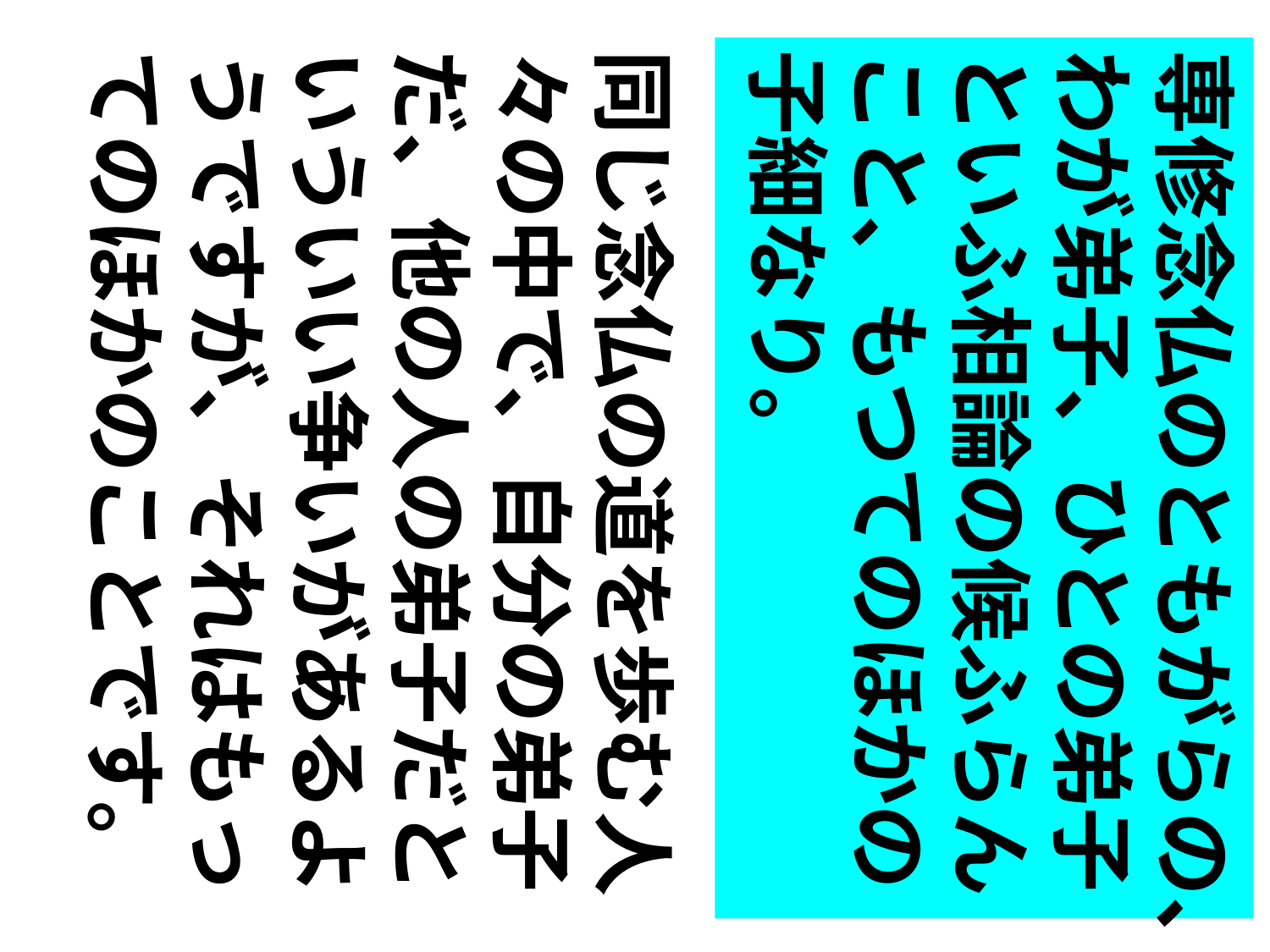

専修念仏のともがらの、わが弟子、ひとの弟子といふ相論の候ふらんこと、もつてのほかの子細なり。
同じ念仏の道を歩む人
々の中で、自分の弟子だ、他の人の弟子だといういい争いがあるようですが、それはもってのほかのことです。